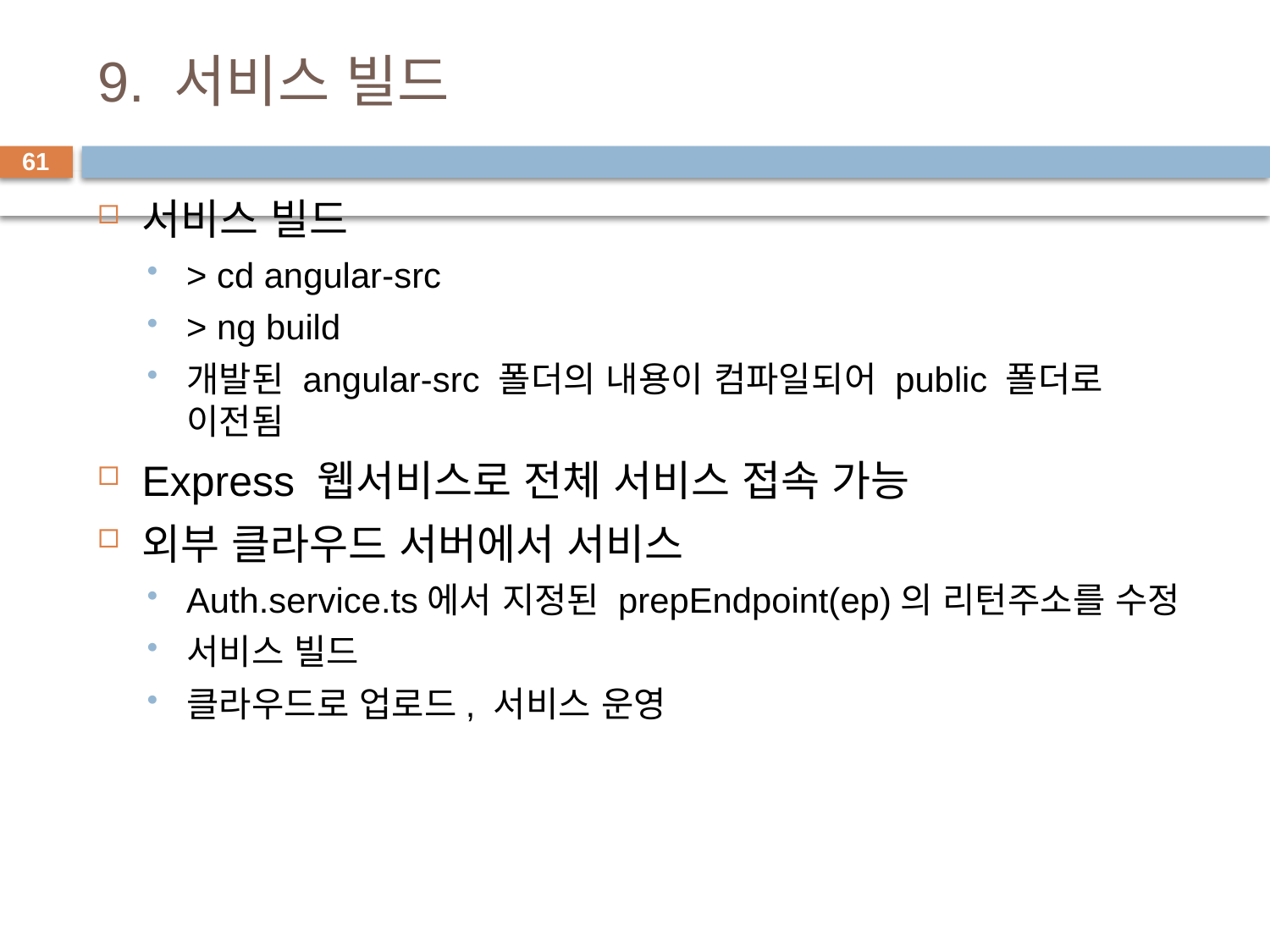

# 9. 서비스 빌드
61
서비스 빌드
> cd angular-src
> ng build
개발된 angular-src 폴더의 내용이 컴파일되어 public 폴더로 이전됨
Express 웹서비스로 전체 서비스 접속 가능
외부 클라우드 서버에서 서비스
Auth.service.ts에서 지정된 prepEndpoint(ep)의 리턴주소를 수정
서비스 빌드
클라우드로 업로드, 서비스 운영